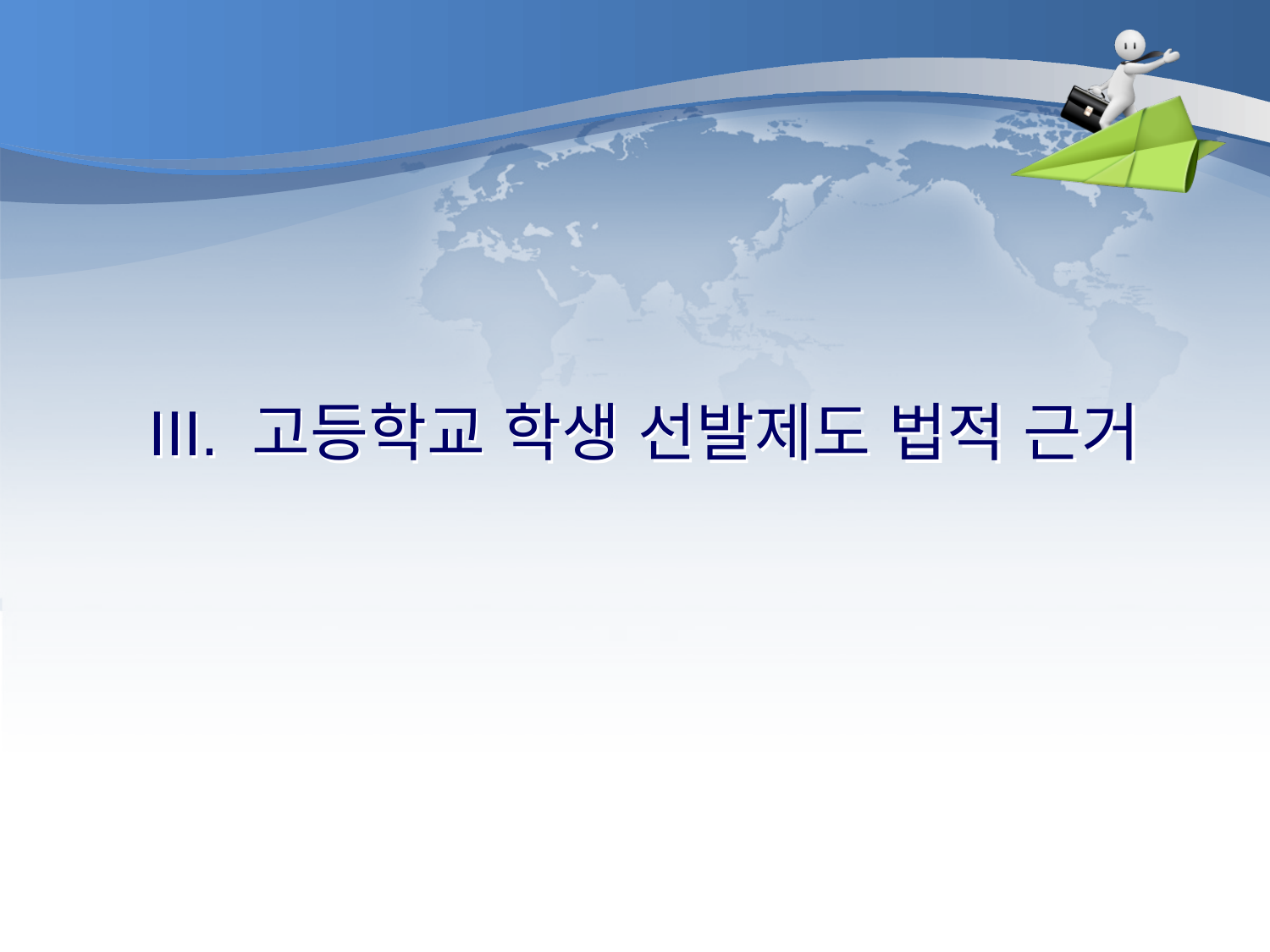

#

III. 고등학교 학생 선발제도 법적 근거